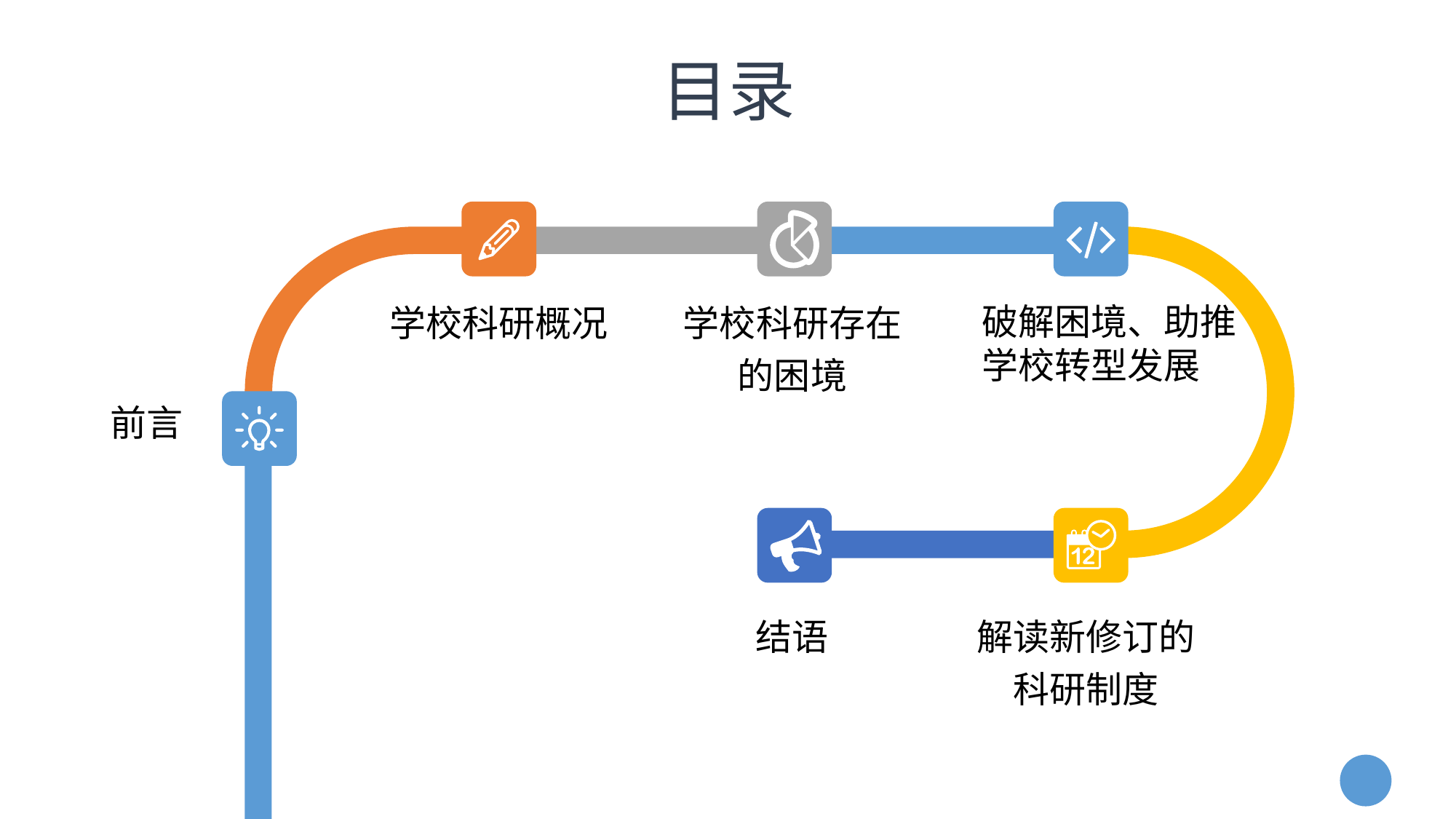

# 目录

学校科研概况
学校科研存在的困境
破解困境、助推学校转型发展
前言言

结语
解读新修订的科研制度
3